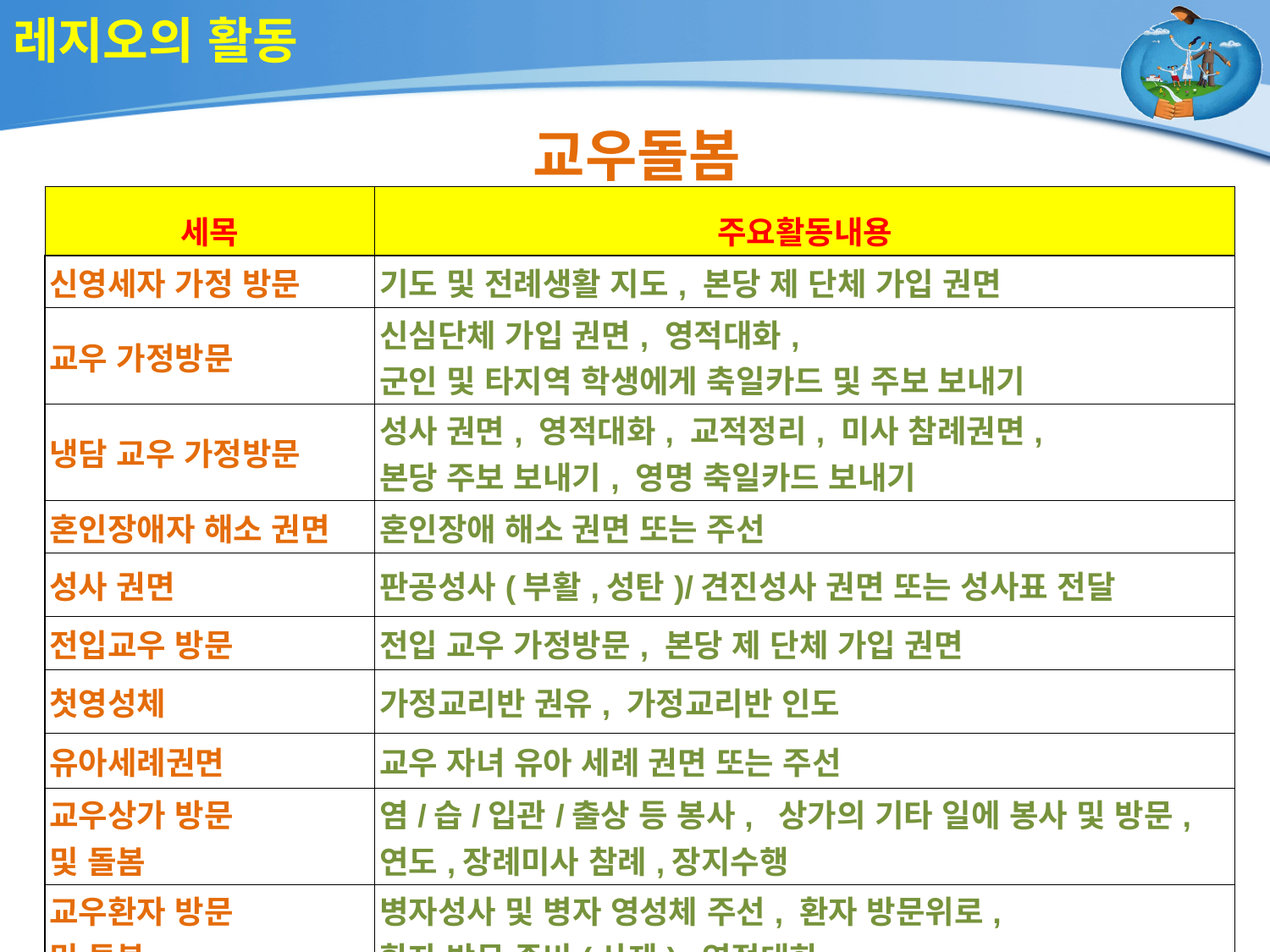

# 레지오의 활동
교우돌봄
| 세목 | 주요활동내용 |
| --- | --- |
| 신영세자 가정 방문 | 기도 및 전례생활 지도, 본당 제 단체 가입 권면 |
| 교우 가정방문 | 신심단체 가입 권면, 영적대화, 군인 및 타지역 학생에게 축일카드 및 주보 보내기 |
| 냉담 교우 가정방문 | 성사 권면, 영적대화, 교적정리, 미사 참례권면, 본당 주보 보내기, 영명 축일카드 보내기 |
| 혼인장애자 해소 권면 | 혼인장애 해소 권면 또는 주선 |
| 성사 권면 | 판공성사(부활,성탄)/견진성사 권면 또는 성사표 전달 |
| 전입교우 방문 | 전입 교우 가정방문, 본당 제 단체 가입 권면 |
| 첫영성체 | 가정교리반 권유, 가정교리반 인도 |
| 유아세례권면 | 교우 자녀 유아 세례 권면 또는 주선 |
| 교우상가 방문 및 돌봄 | 염/습/입관/출상 등 봉사, 상가의 기타 일에 봉사 및 방문, 연도,장례미사 참례,장지수행 |
| 교우환자 방문 및 돌봄 | 병자성사 및 병자 영성체 주선, 환자 방문위로, 환자 방문 준비(사제), 영적대화 |